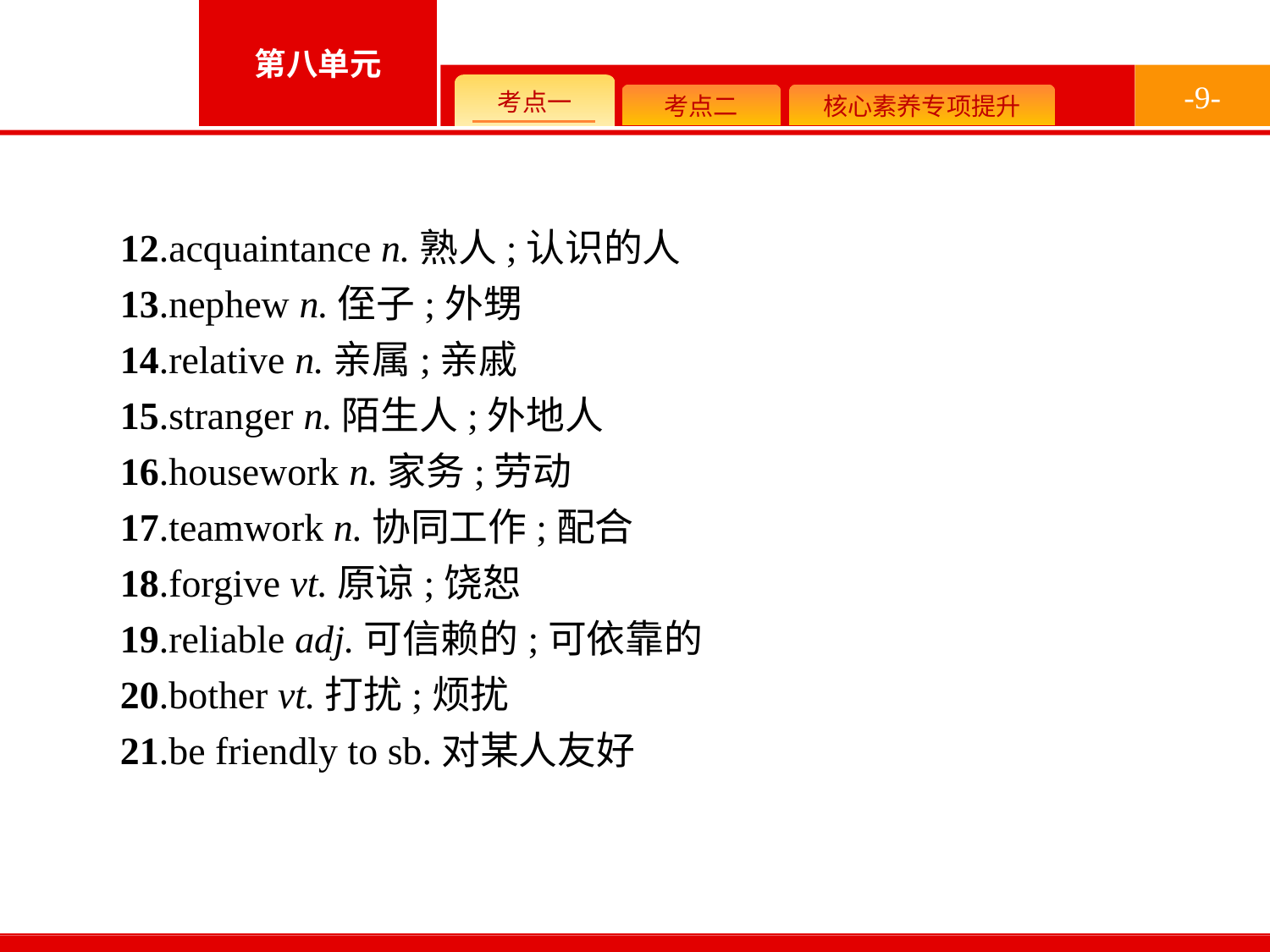

-9-
12.acquaintance n.熟人;认识的人
13.nephew n.侄子;外甥
14.relative n.亲属;亲戚
15.stranger n.陌生人;外地人
16.housework n.家务;劳动
17.teamwork n.协同工作;配合
18.forgive vt.原谅;饶恕
19.reliable adj.可信赖的;可依靠的
20.bother vt.打扰;烦扰
21.be friendly to sb.对某人友好